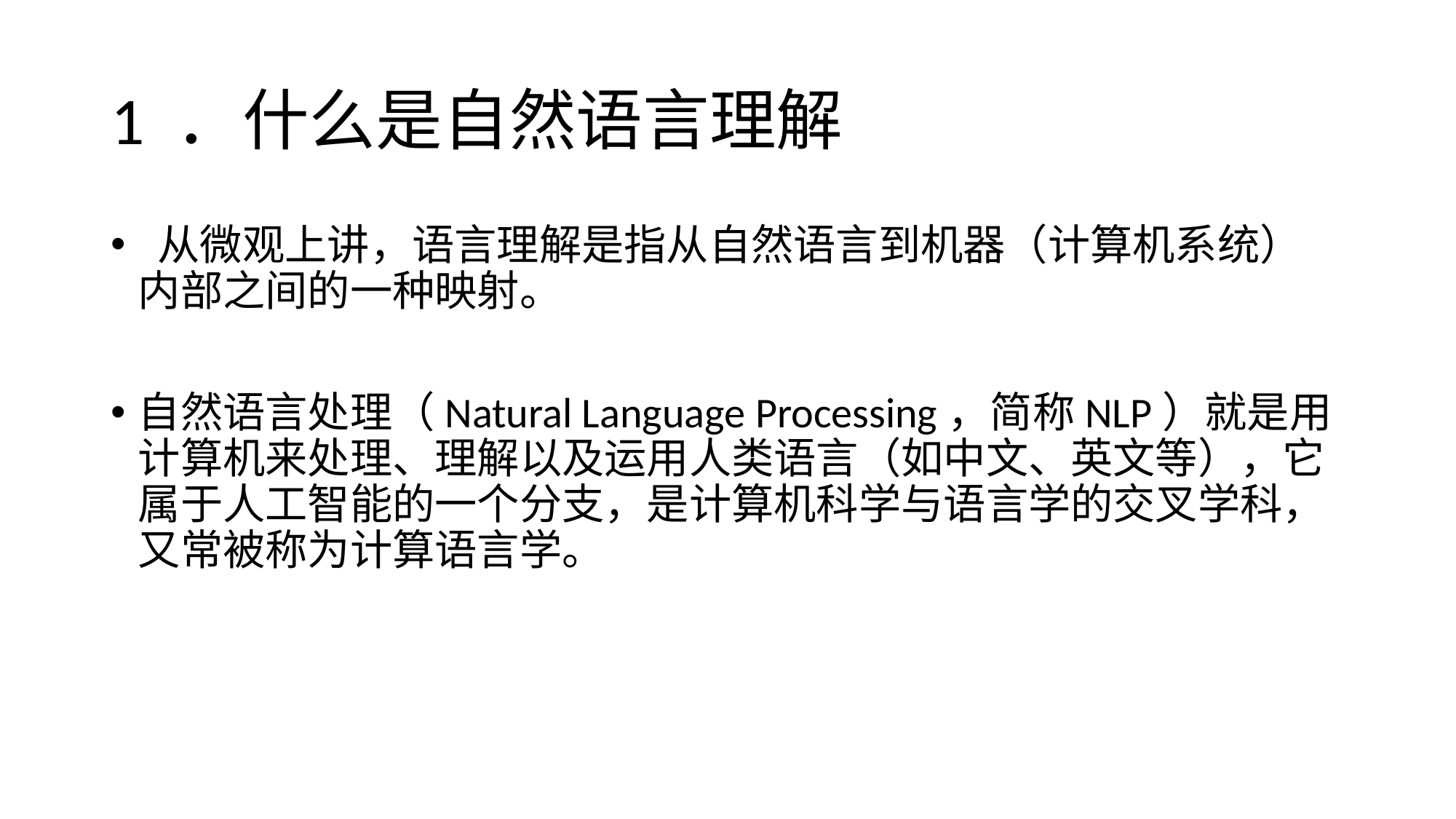

# 1 ．什么是自然语言理解
 从微观上讲，语言理解是指从自然语言到机器（计算机系统）内部之间的一种映射。

自然语言处理（Natural Language Processing，简称NLP）就是用计算机来处理、理解以及运用人类语言（如中文、英文等），它属于人工智能的一个分支，是计算机科学与语言学的交叉学科，又常被称为计算语言学。